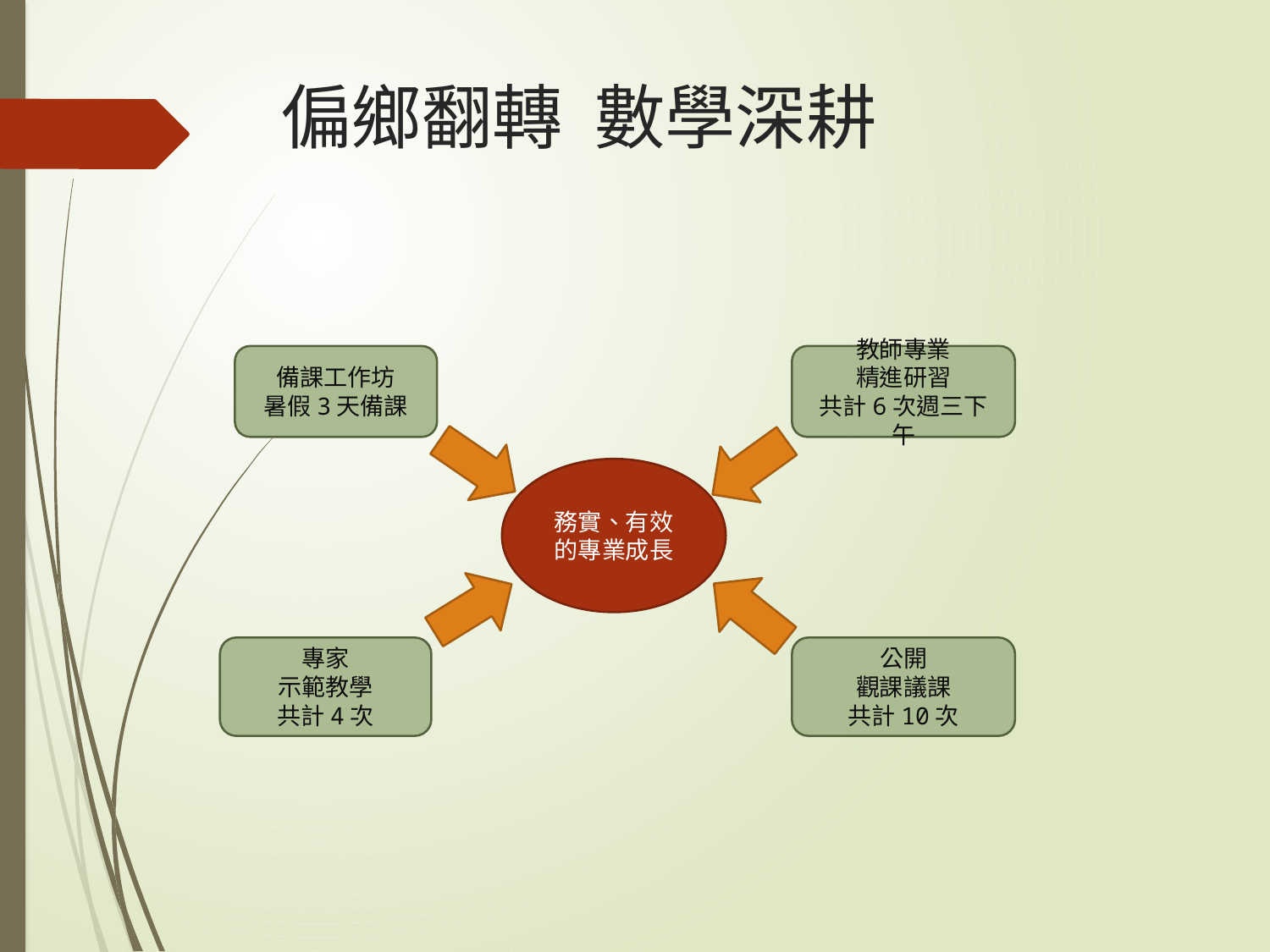

# 偏鄉翻轉  數學深耕

備課工作坊
暑假3天備課
教師專業
精進研習
共計6次週三下午

務實、有效
的專業成長

專家
示範教學
共計4次
公開
觀課議課
共計10次